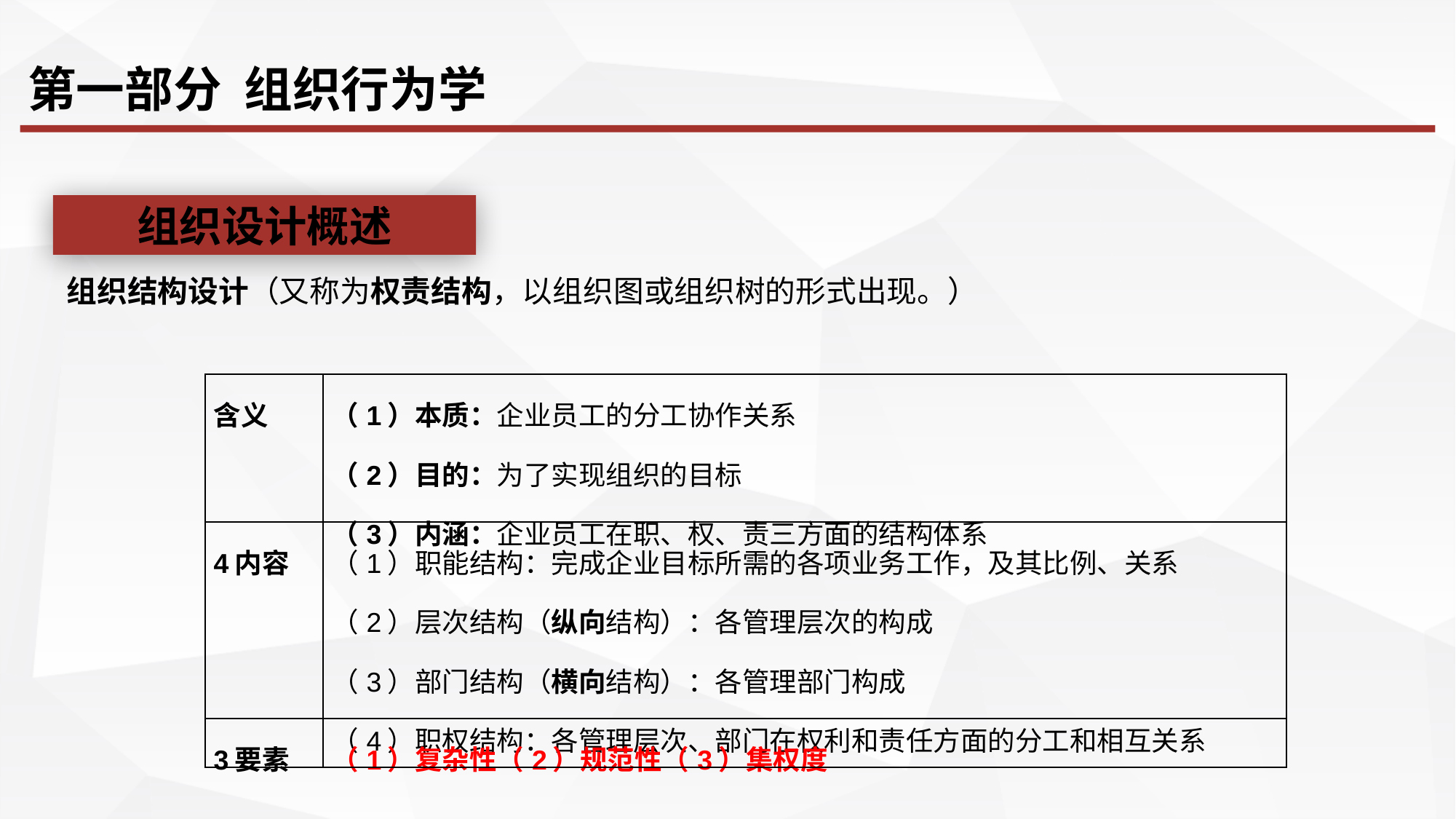

第一部分  组织行为学

组织设计概述
组织结构设计（又称为权责结构，以组织图或组织树的形式出现。）
| 含义 | （1）本质：企业员工的分工协作关系 （2）目的：为了实现组织的目标 （3）内涵：企业员工在职、权、责三方面的结构体系 |
| --- | --- |
| 4内容 | （1）职能结构：完成企业目标所需的各项业务工作，及其比例、关系 （2）层次结构（纵向结构）：各管理层次的构成 （3）部门结构（横向结构）：各管理部门构成 （4）职权结构：各管理层次、部门在权利和责任方面的分工和相互关系 |
| 3要素 | （1）复杂性（2）规范性（3）集权度 |